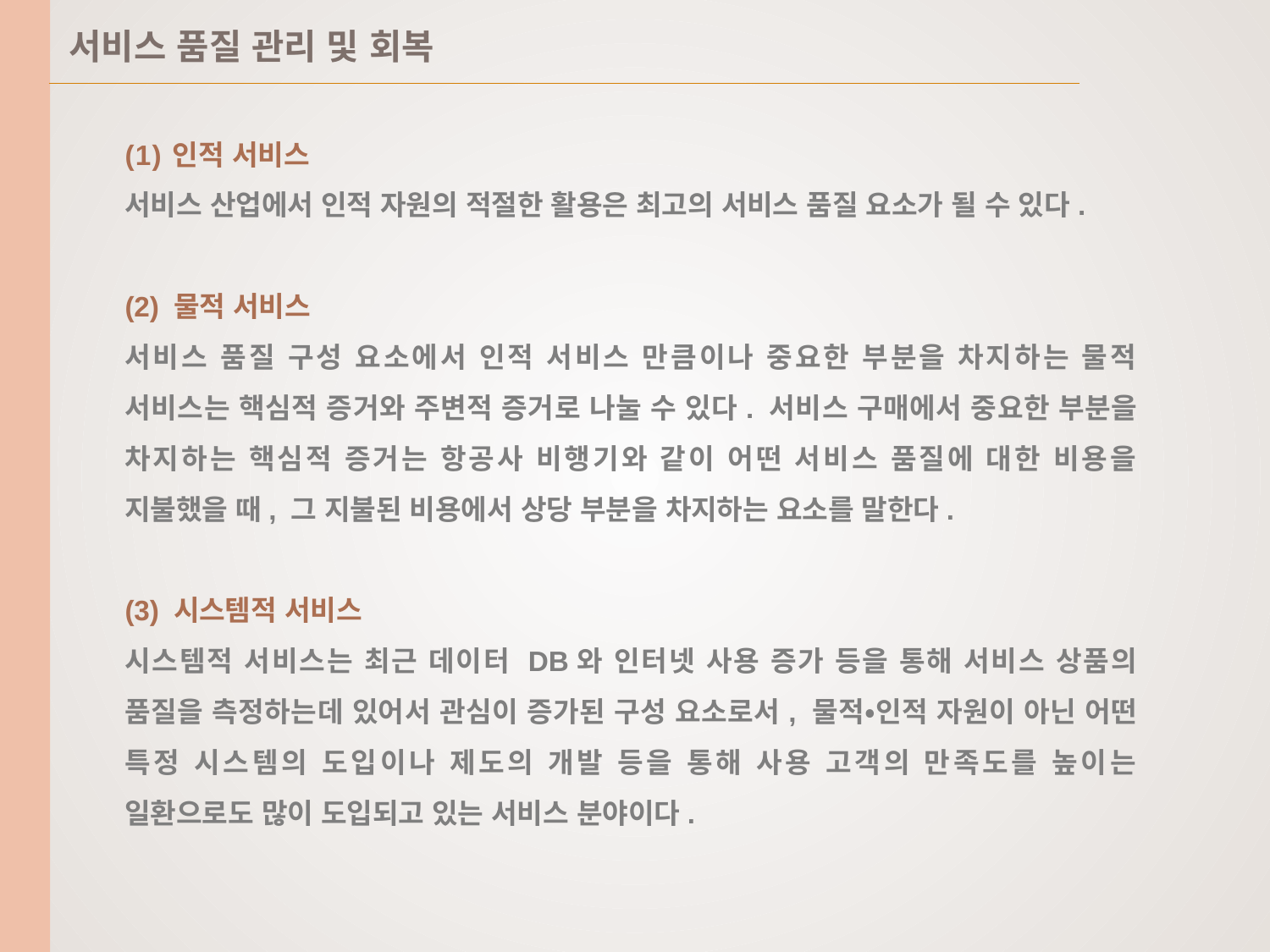

서비스 품질 관리 및 회복
인적 서비스
서비스 산업에서 인적 자원의 적절한 활용은 최고의 서비스 품질 요소가 될 수 있다.

(2) 물적 서비스
서비스 품질 구성 요소에서 인적 서비스 만큼이나 중요한 부분을 차지하는 물적 서비스는 핵심적 증거와 주변적 증거로 나눌 수 있다. 서비스 구매에서 중요한 부분을 차지하는 핵심적 증거는 항공사 비행기와 같이 어떤 서비스 품질에 대한 비용을 지불했을 때, 그 지불된 비용에서 상당 부분을 차지하는 요소를 말한다.

(3) 시스템적 서비스
시스템적 서비스는 최근 데이터 DB와 인터넷 사용 증가 등을 통해 서비스 상품의 품질을 측정하는데 있어서 관심이 증가된 구성 요소로서, 물적•인적 자원이 아닌 어떤 특정 시스템의 도입이나 제도의 개발 등을 통해 사용 고객의 만족도를 높이는 일환으로도 많이 도입되고 있는 서비스 분야이다.